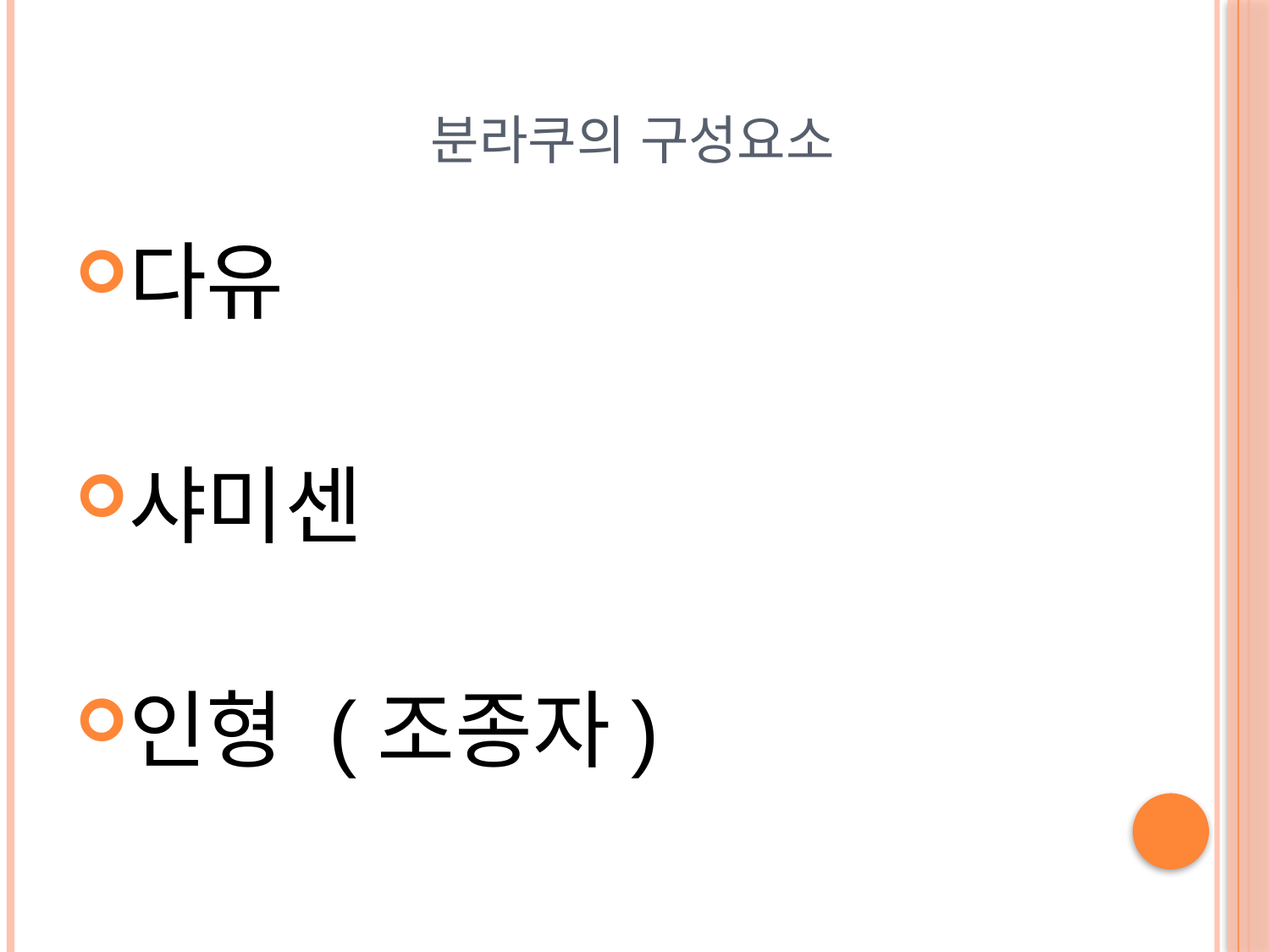

# 분라쿠의 구성요소
다유

샤미센

인형 (조종자)